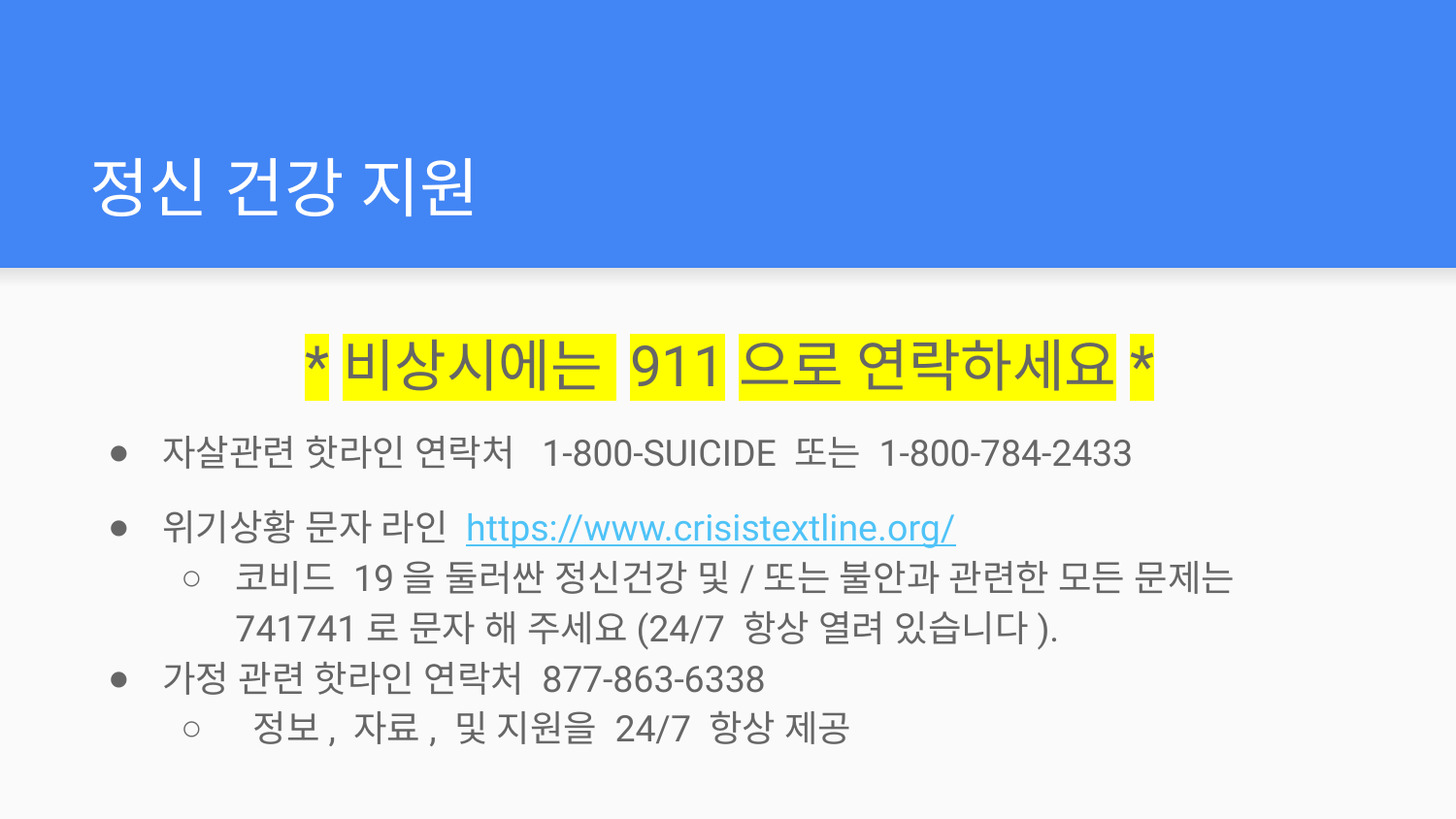

# 정신 건강 지원
*비상시에는 911으로 연락하세요*

자살관련 핫라인 연락처  1-800-SUICIDE 또는 1-800-784-2433

위기상황 문자 라인 https://www.crisistextline.org/
코비드 19을 둘러싼 정신건강 및/또는 불안과 관련한 모든 문제는 741741로 문자 해 주세요(24/7 항상 열려 있습니다).
가정 관련 핫라인 연락처 877-863-6338
 정보, 자료, 및 지원을 24/7 항상 제공